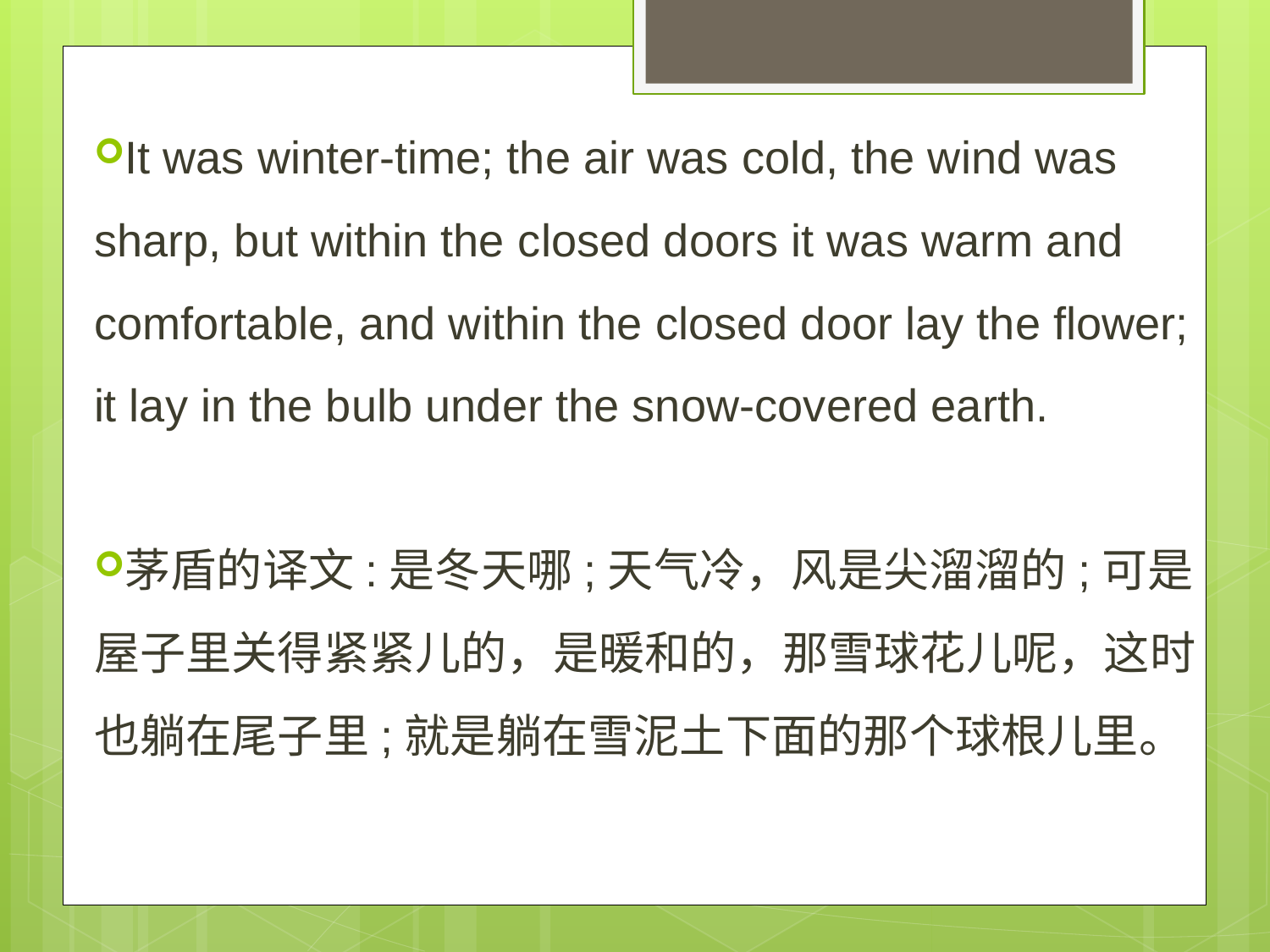

It was winter-time; the air was cold, the wind was sharp, but within the closed doors it was warm and comfortable, and within the closed door lay the flower; it lay in the bulb under the snow-covered earth.

茅盾的译文:是冬天哪;天气冷，风是尖溜溜的;可是屋子里关得紧紧儿的，是暖和的，那雪球花儿呢，这时也躺在尾子里;就是躺在雪泥土下面的那个球根儿里。